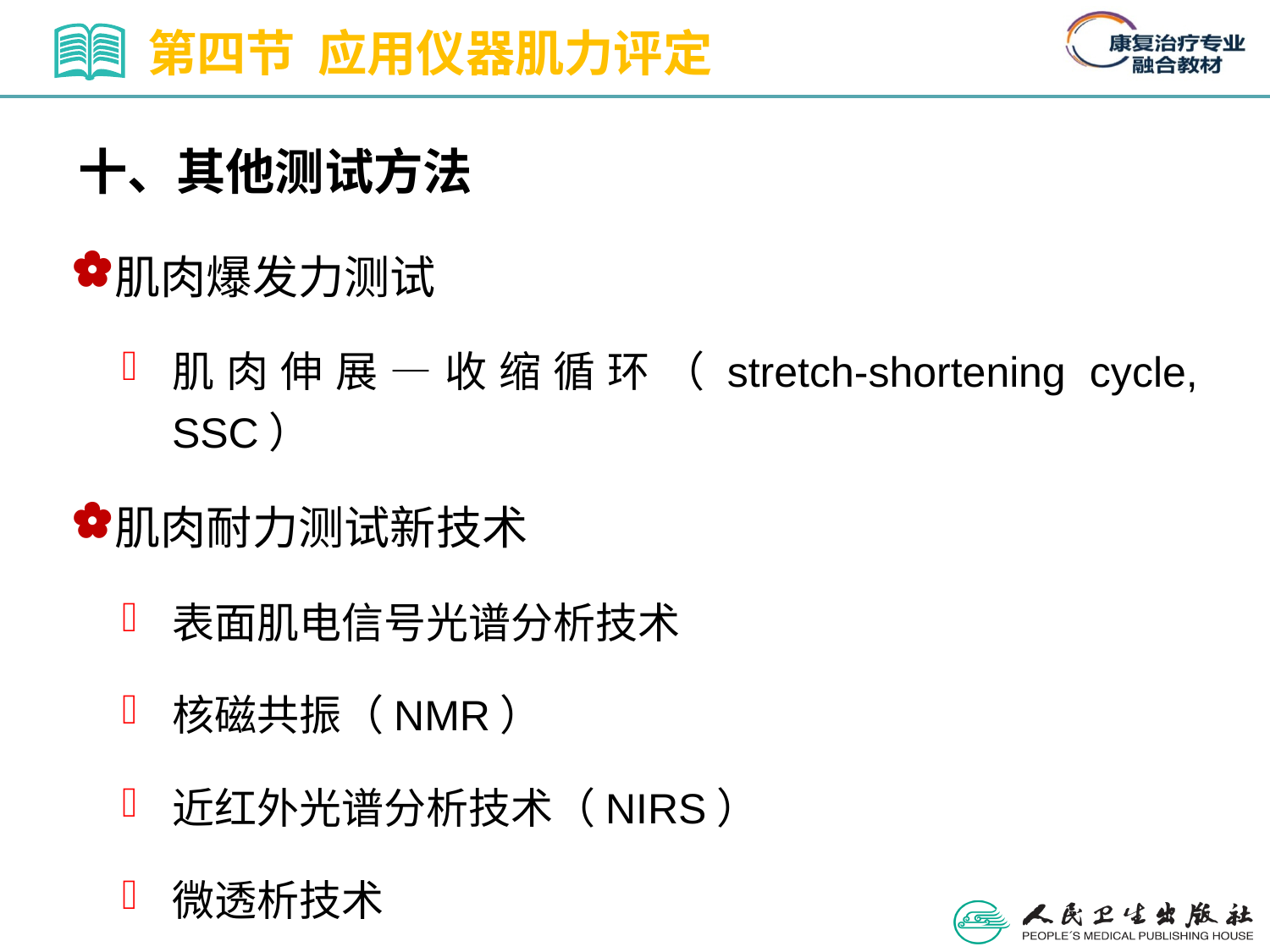

第四节  应用仪器肌力评定
十、其他测试方法
肌肉爆发力测试
肌肉伸展—收缩循环（stretch-shortening cycle, SSC）
肌肉耐力测试新技术
表面肌电信号光谱分析技术
核磁共振（NMR）
近红外光谱分析技术（NIRS）
微透析技术